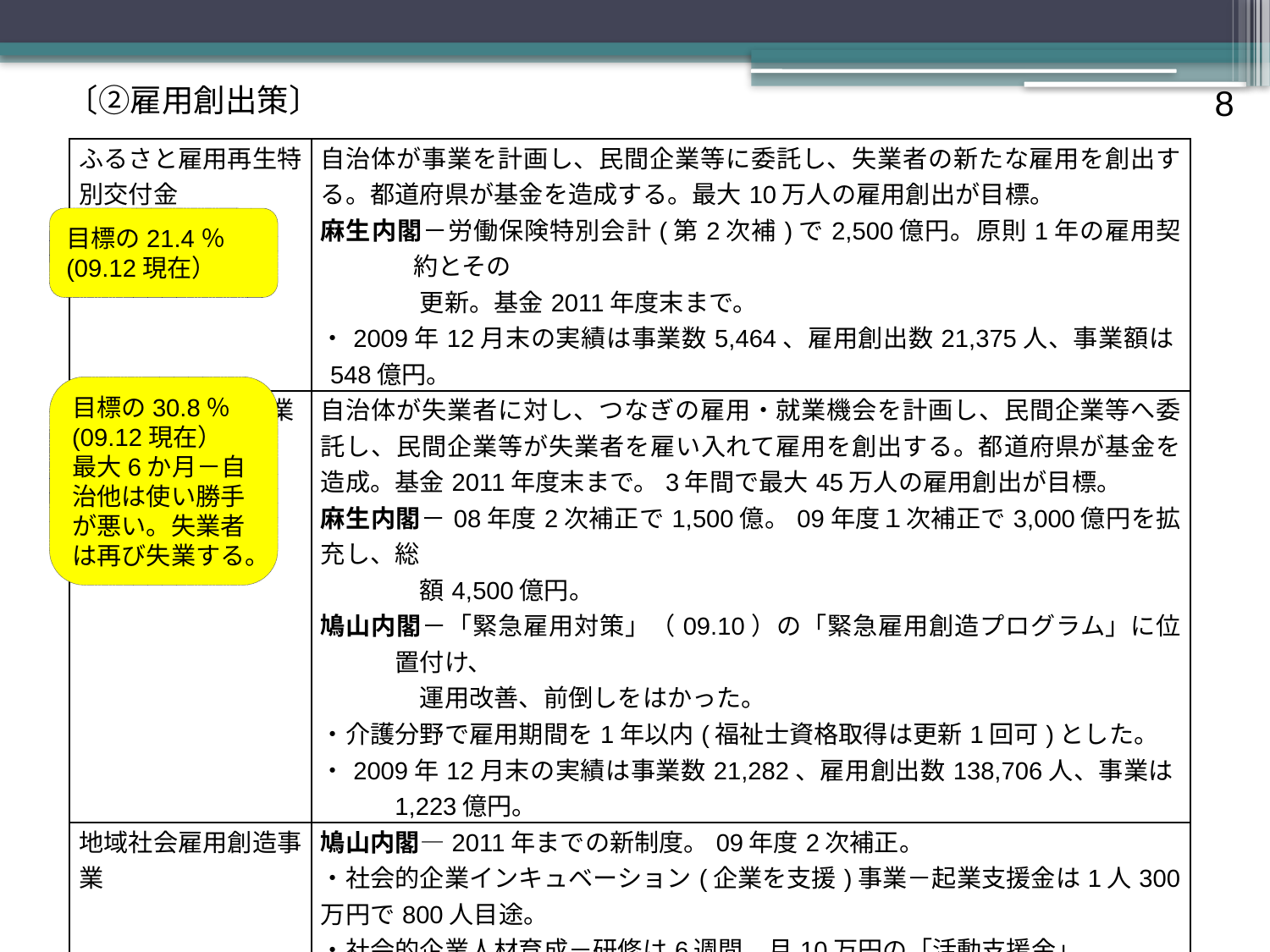

〔②雇用創出策〕
8
#
| ふるさと雇用再生特別交付金 | 自治体が事業を計画し、民間企業等に委託し、失業者の新たな雇用を創出する。都道府県が基金を造成する。最大10万人の雇用創出が目標。 麻生内閣－労働保険特別会計(第2次補)で2,500億円。原則1年の雇用契約とその 　　　　更新。基金2011年度末まで。 ・2009年12月末の実績は事業数5,464、雇用創出数21,375人、事業額は548億円。 |
| --- | --- |
| 緊急雇用創出事業(基金) | 自治体が失業者に対し、つなぎの雇用・就業機会を計画し、民間企業等へ委託し、民間企業等が失業者を雇い入れて雇用を創出する。都道府県が基金を造成。基金2011年度末まで。3年間で最大45万人の雇用創出が目標。 麻生内閣－08年度2次補正で1,500億。09年度１次補正で3,000億円を拡充し、総　 　　　　額4,500億円。 鳩山内閣－「緊急雇用対策」（09.10）の「緊急雇用創造プログラム」に位置付け、 　　　　運用改善、前倒しをはかった。 ・介護分野で雇用期間を1年以内(福祉士資格取得は更新1回可)とした。 ・2009年12月末の実績は事業数21,282、雇用創出数138,706人、事業は1,223億円。 |
| 地域社会雇用創造事業 | 鳩山内閣―2011年までの新制度。09年度2次補正。 ・社会的企業インキュベーション(企業を支援)事業－起業支援金は1人300万円で800人目途。 ・社会的企業人材育成－研修は6週間。月10万円の「活動支援金」 を交付。12,000人目途。 |
| 「地域雇用開発促進法関連事業」 | 鳩山内閣－「ふるさと…」「緊急雇用…」「重点分野…」に「地域雇用開発促進法　 　　　　関連事業」を加える。 |

目標の21.4％
(09.12現在）
目標の30.8％
(09.12現在）
最大6か月－自治他は使い勝手が悪い。失業者は再び失業する。